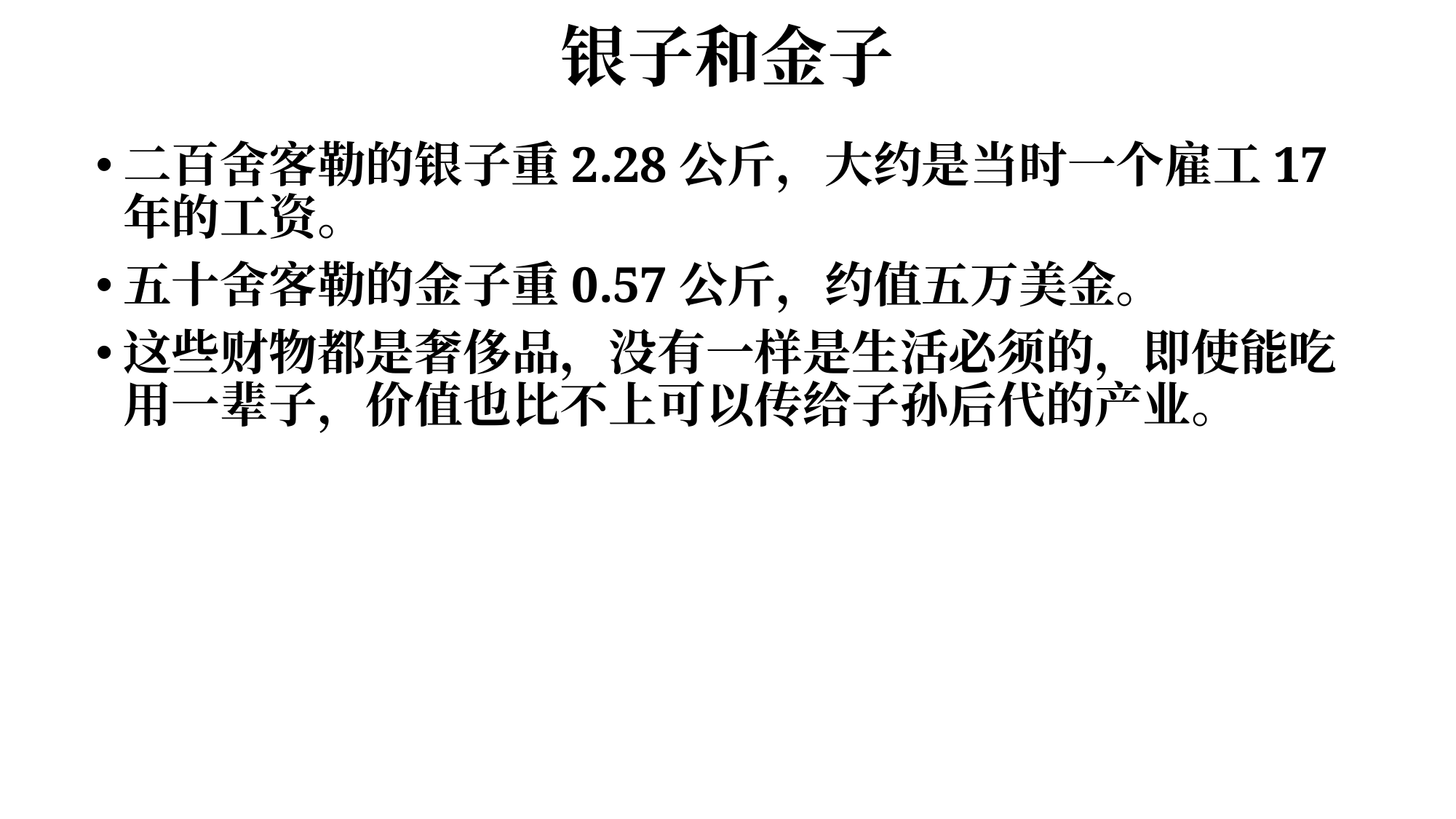

# 银子和金子
二百舍客勒的银子重2.28公斤，大约是当时一个雇工17年的工资。
五十舍客勒的金子重0.57公斤，约值五万美金。
这些财物都是奢侈品，没有一样是生活必须的，即使能吃用一辈子，价值也比不上可以传给子孙后代的产业。